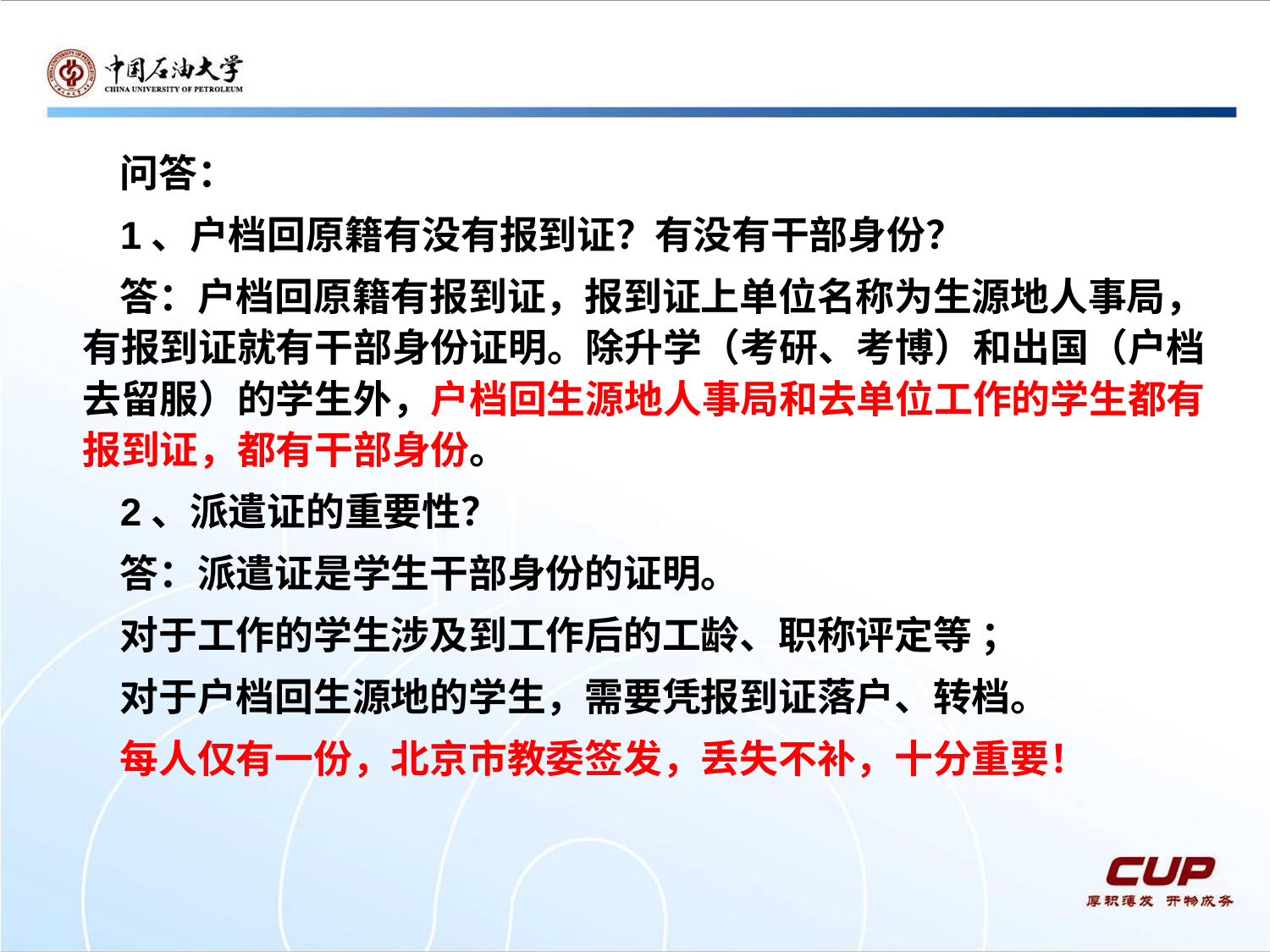

问答：
1、户档回原籍有没有报到证？有没有干部身份？
答：户档回原籍有报到证，报到证上单位名称为生源地人事局，有报到证就有干部身份证明。除升学（考研、考博）和出国（户档去留服）的学生外，户档回生源地人事局和去单位工作的学生都有报到证，都有干部身份。
2、派遣证的重要性？
答：派遣证是学生干部身份的证明。
对于工作的学生涉及到工作后的工龄、职称评定等 ；
对于户档回生源地的学生，需要凭报到证落户、转档。
每人仅有一份，北京市教委签发，丢失不补，十分重要！